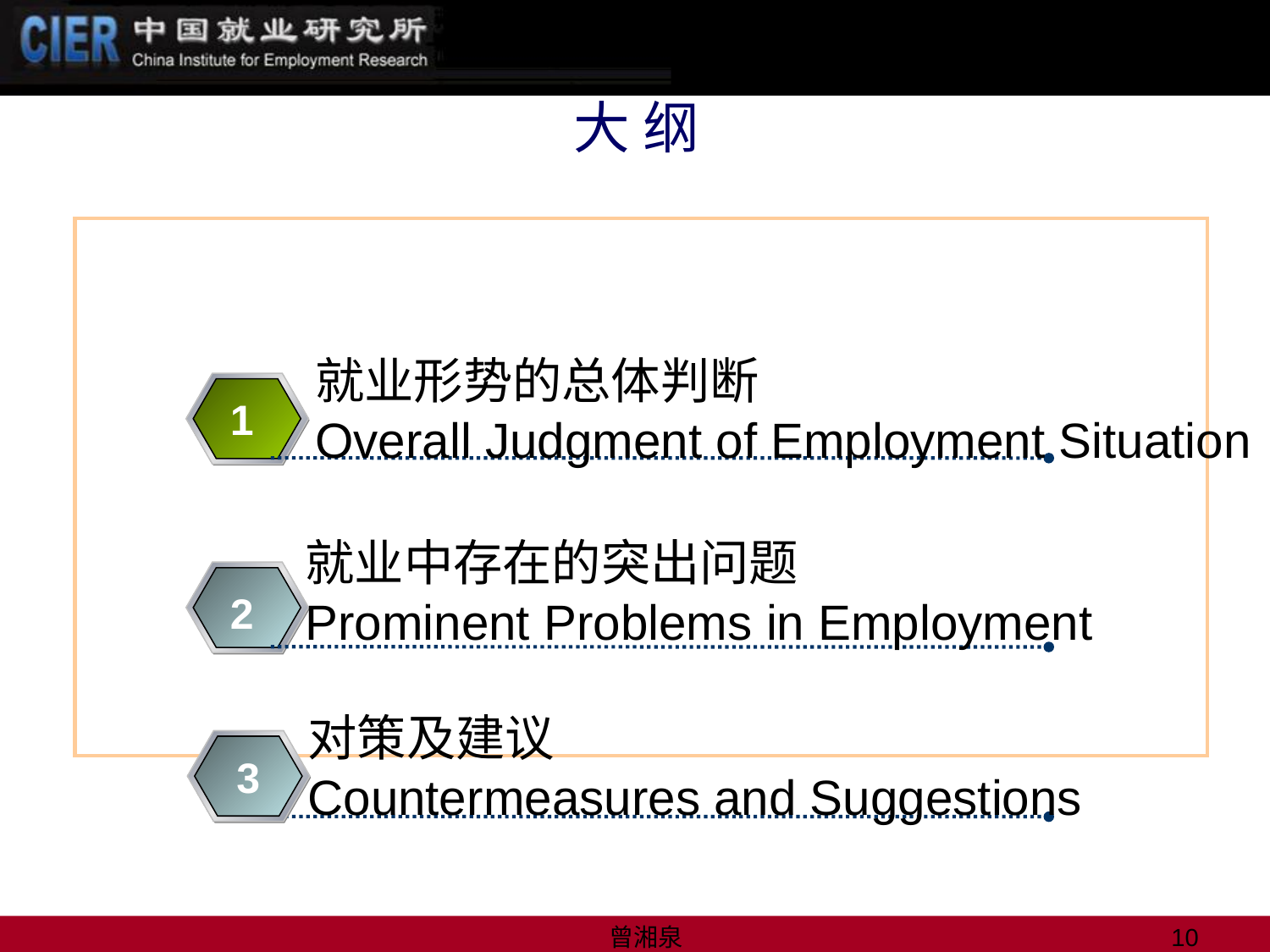

# 大 纲

就业形势的总体判断
Overall Judgment of Employment Situation

1

就业中存在的突出问题
Prominent Problems in Employment

2

对策及建议
Countermeasures and Suggestions

3

曾湘泉
10